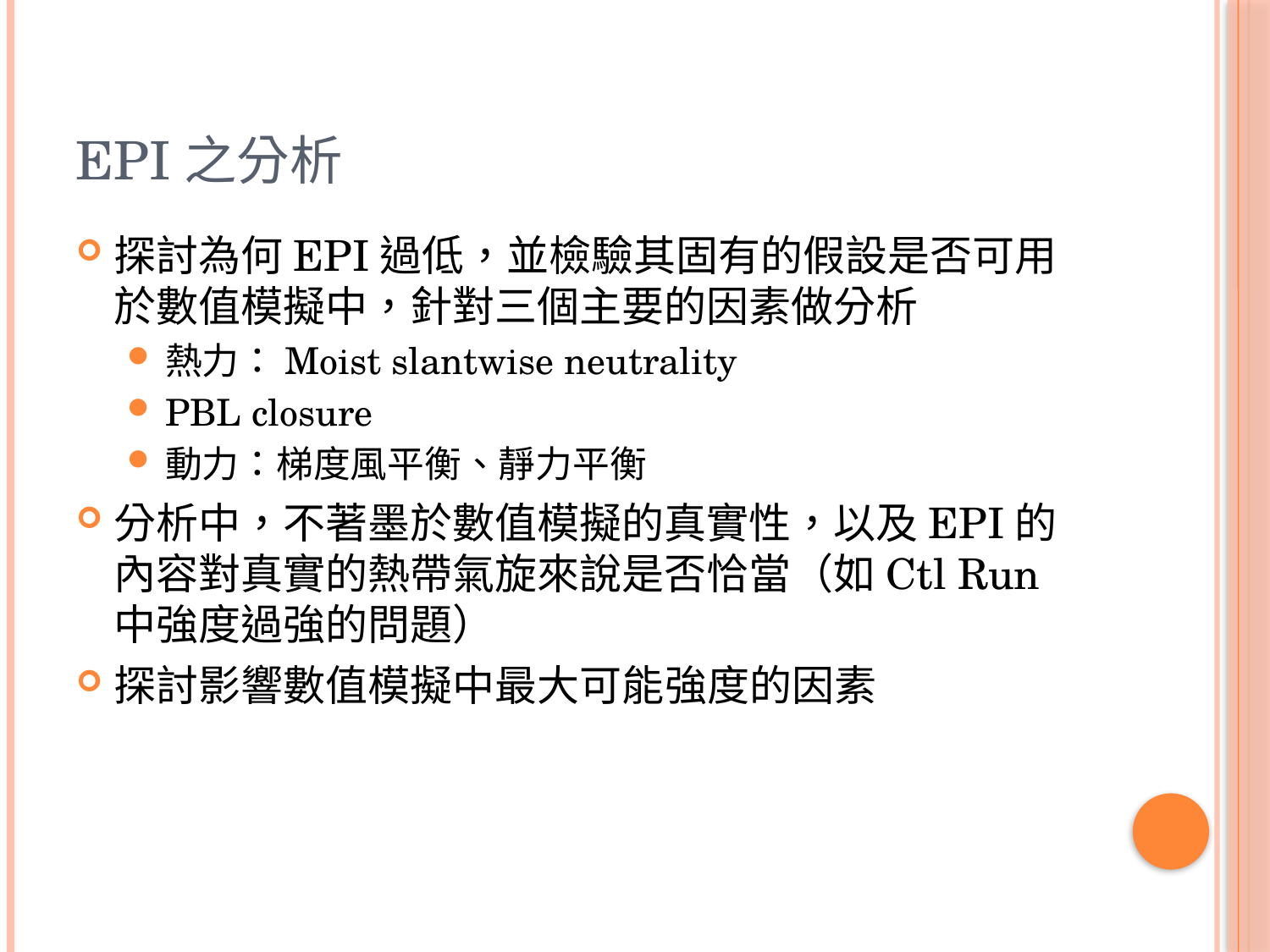

# EPI之分析
探討為何EPI過低，並檢驗其固有的假設是否可用於數值模擬中，針對三個主要的因素做分析
熱力：Moist slantwise neutrality
PBL closure
動力：梯度風平衡、靜力平衡
分析中，不著墨於數值模擬的真實性，以及EPI的內容對真實的熱帶氣旋來說是否恰當（如Ctl Run中強度過強的問題）
探討影響數值模擬中最大可能強度的因素